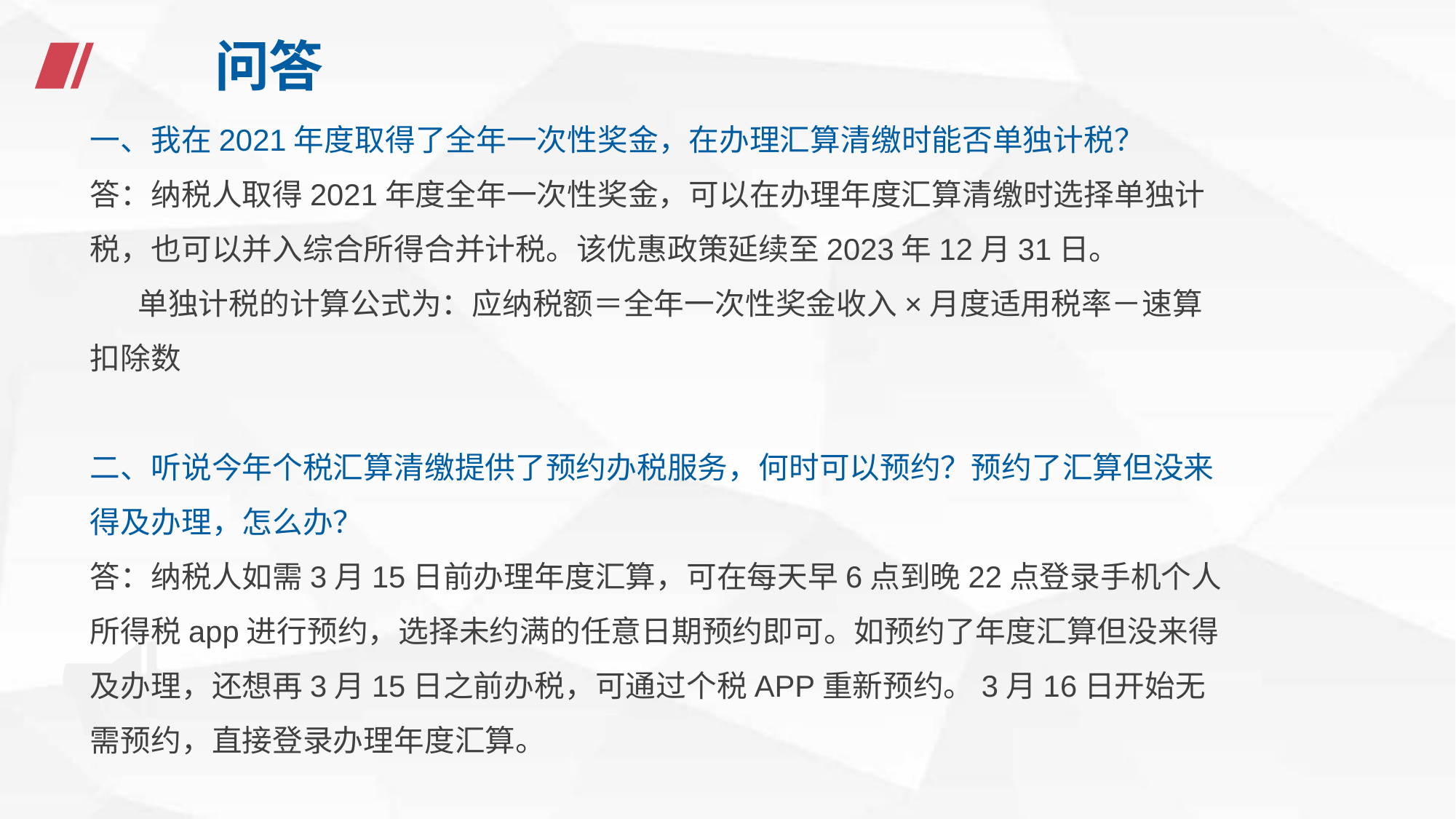

# 问答

一、我在2021年度取得了全年一次性奖金，在办理汇算清缴时能否单独计税？
答：纳税人取得2021年度全年一次性奖金，可以在办理年度汇算清缴时选择单独计税，也可以并入综合所得合并计税。该优惠政策延续至2023年12月31日。
      单独计税的计算公式为：应纳税额＝全年一次性奖金收入×月度适用税率－速算扣除数

二、听说今年个税汇算清缴提供了预约办税服务，何时可以预约？预约了汇算但没来得及办理，怎么办？
答：纳税人如需3月15日前办理年度汇算，可在每天早6点到晚22点登录手机个人所得税app进行预约，选择未约满的任意日期预约即可。如预约了年度汇算但没来得及办理，还想再3月15日之前办税，可通过个税APP重新预约。3月16日开始无需预约，直接登录办理年度汇算。